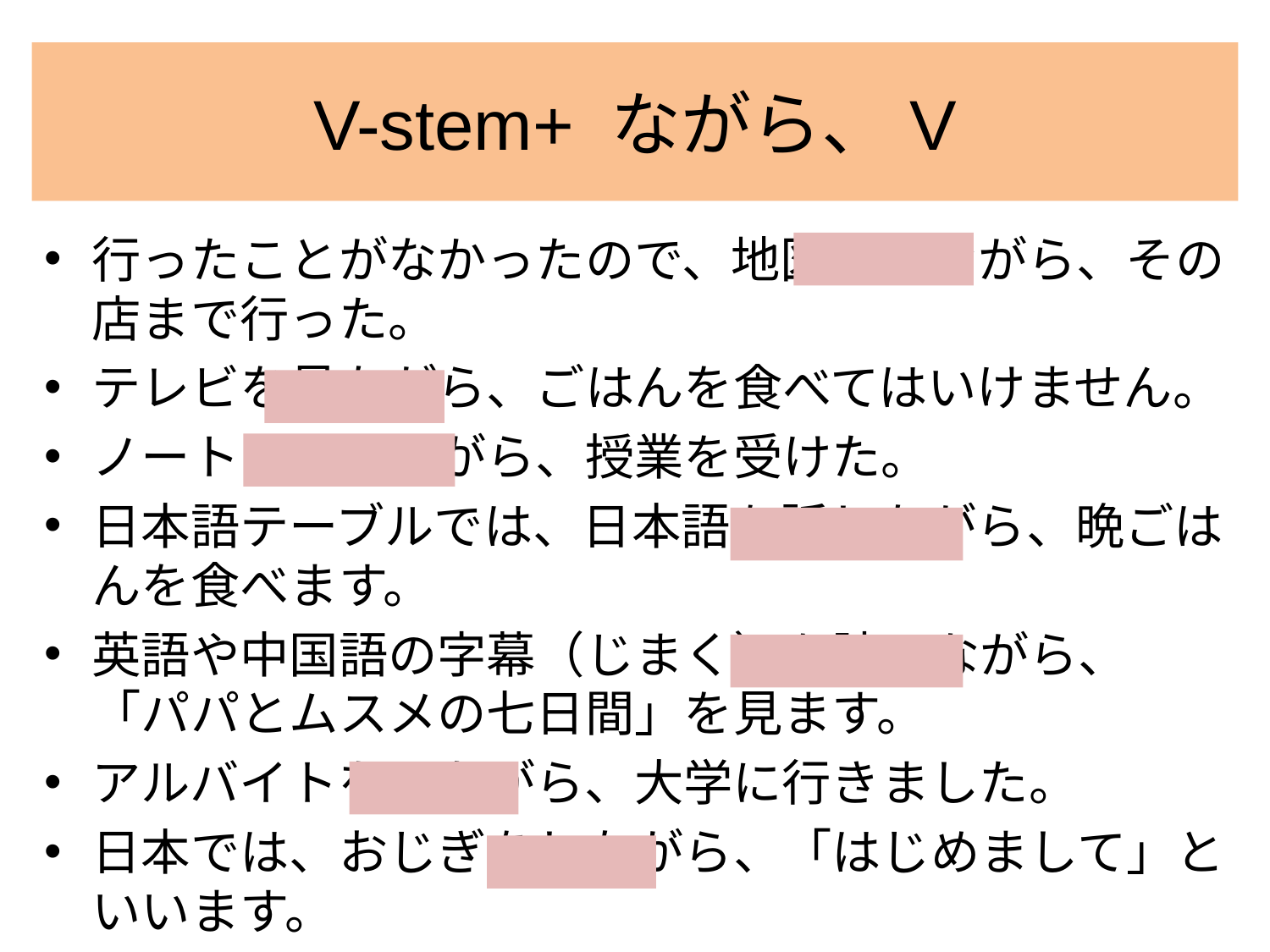

# V-stem+ ながら、V
行ったことがなかったので、地図を見ながら、その店まで行った。
テレビを見ながら、ごはんを食べてはいけません。
ノートをとりながら、授業を受けた。
日本語テーブルでは、日本語を話しながら、晩ごはんを食べます。
英語や中国語の字幕（じまく）を読みながら、「パパとムスメの七日間」を見ます。
アルバイトをしながら、大学に行きました。
日本では、おじぎをしながら、「はじめまして」といいます。